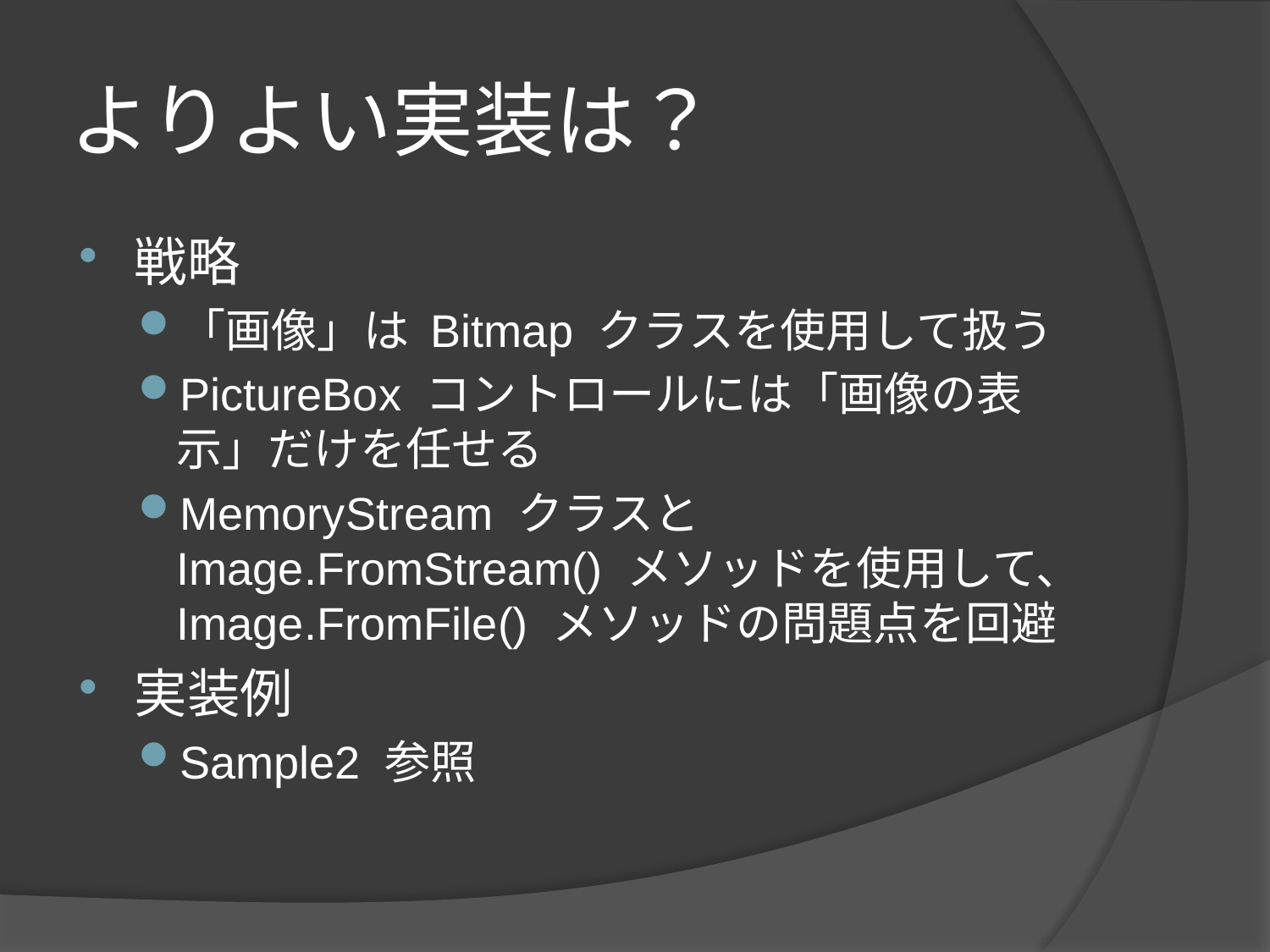

# よりよい実装は？
戦略
「画像」は Bitmap クラスを使用して扱う
PictureBox コントロールには「画像の表示」だけを任せる
MemoryStream クラスと Image.FromStream() メソッドを使用して、Image.FromFile() メソッドの問題点を回避
実装例
Sample2 参照